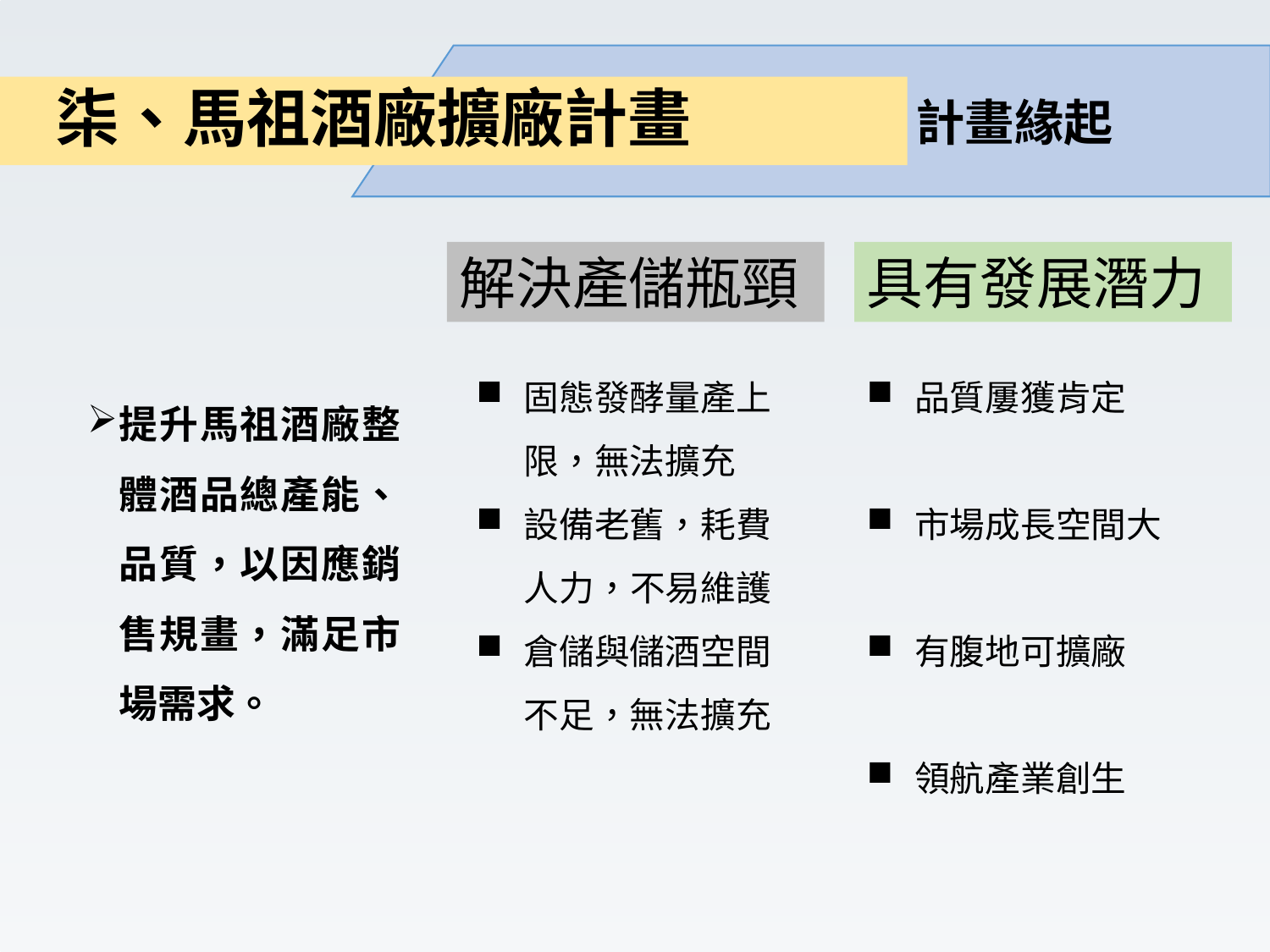

計畫緣起
# 柒、馬祖酒廠擴廠計畫
解決產儲瓶頸
具有發展潛力
固態發酵量產上限，無法擴充
設備老舊，耗費人力，不易維護
倉儲與儲酒空間不足，無法擴充
品質屢獲肯定

市場成長空間大

有腹地可擴廠

領航產業創生
提升馬祖酒廠整體酒品總產能、品質，以因應銷售規畫，滿足市場需求。